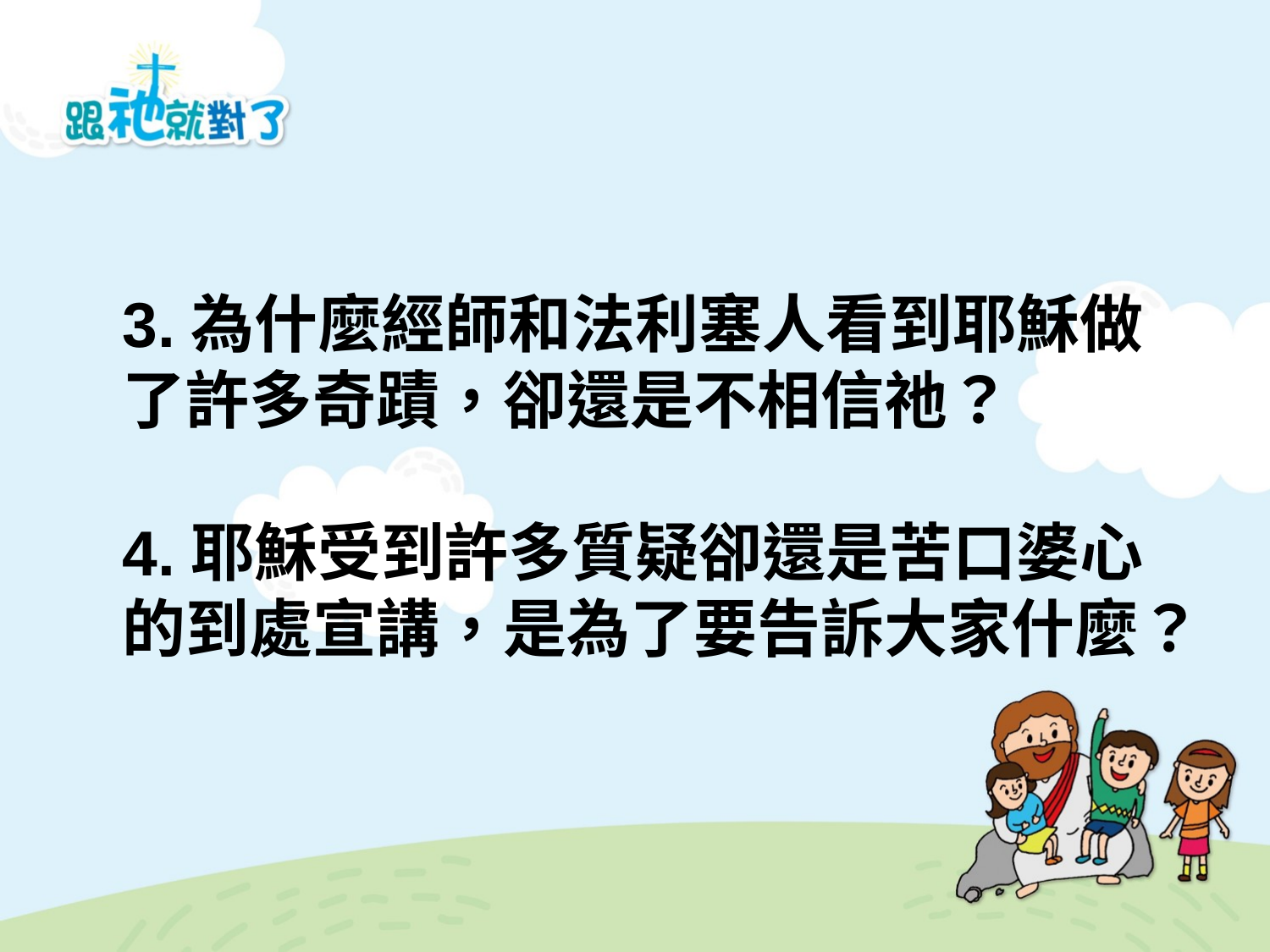

3.為什麼經師和法利塞人看到耶穌做了許多奇蹟，卻還是不相信祂？

4.耶穌受到許多質疑卻還是苦口婆心的到處宣講，是為了要告訴大家什麼？